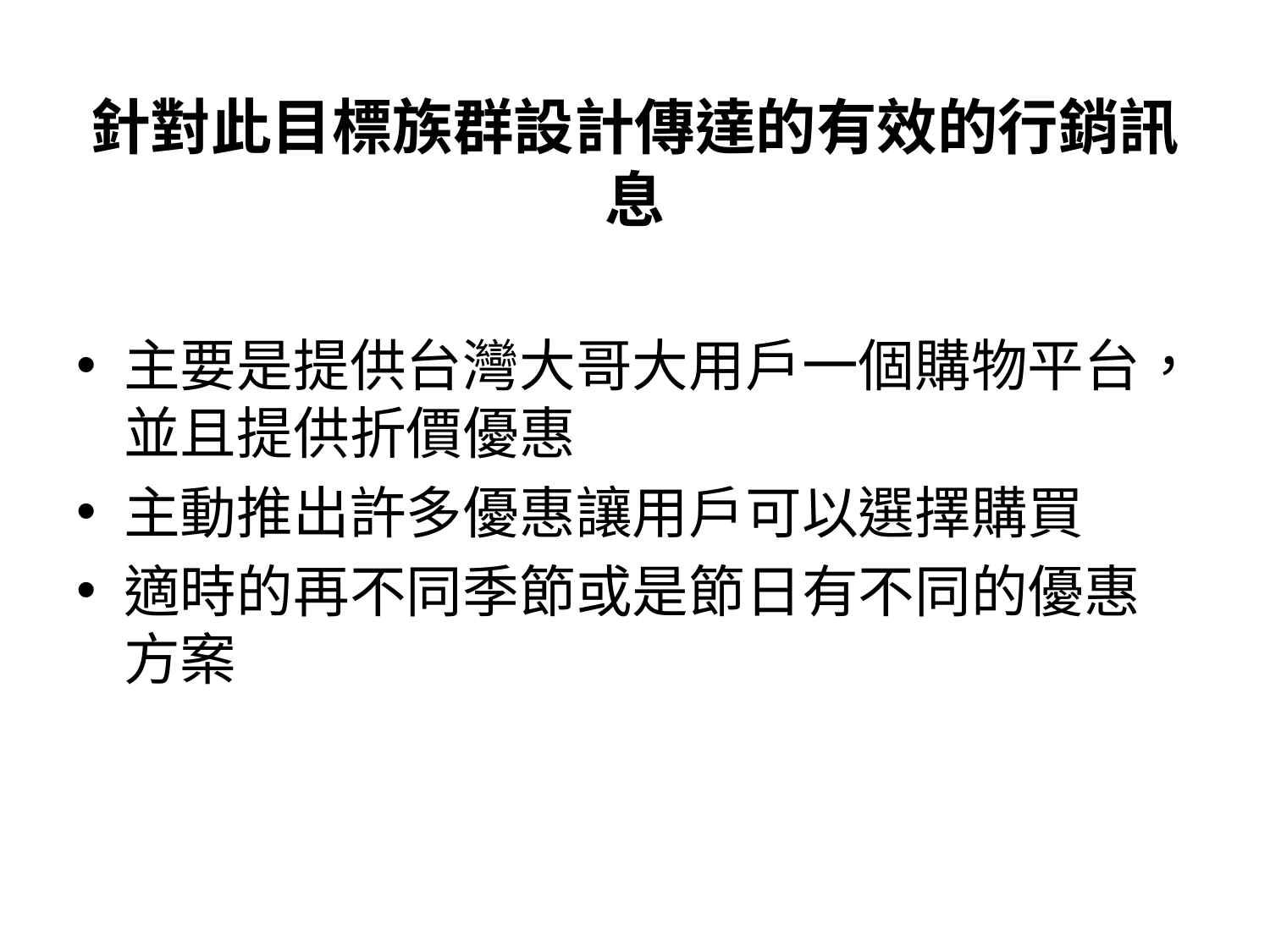

# 針對此目標族群設計傳達的有效的行銷訊息
主要是提供台灣大哥大用戶一個購物平台，並且提供折價優惠
主動推出許多優惠讓用戶可以選擇購買
適時的再不同季節或是節日有不同的優惠方案